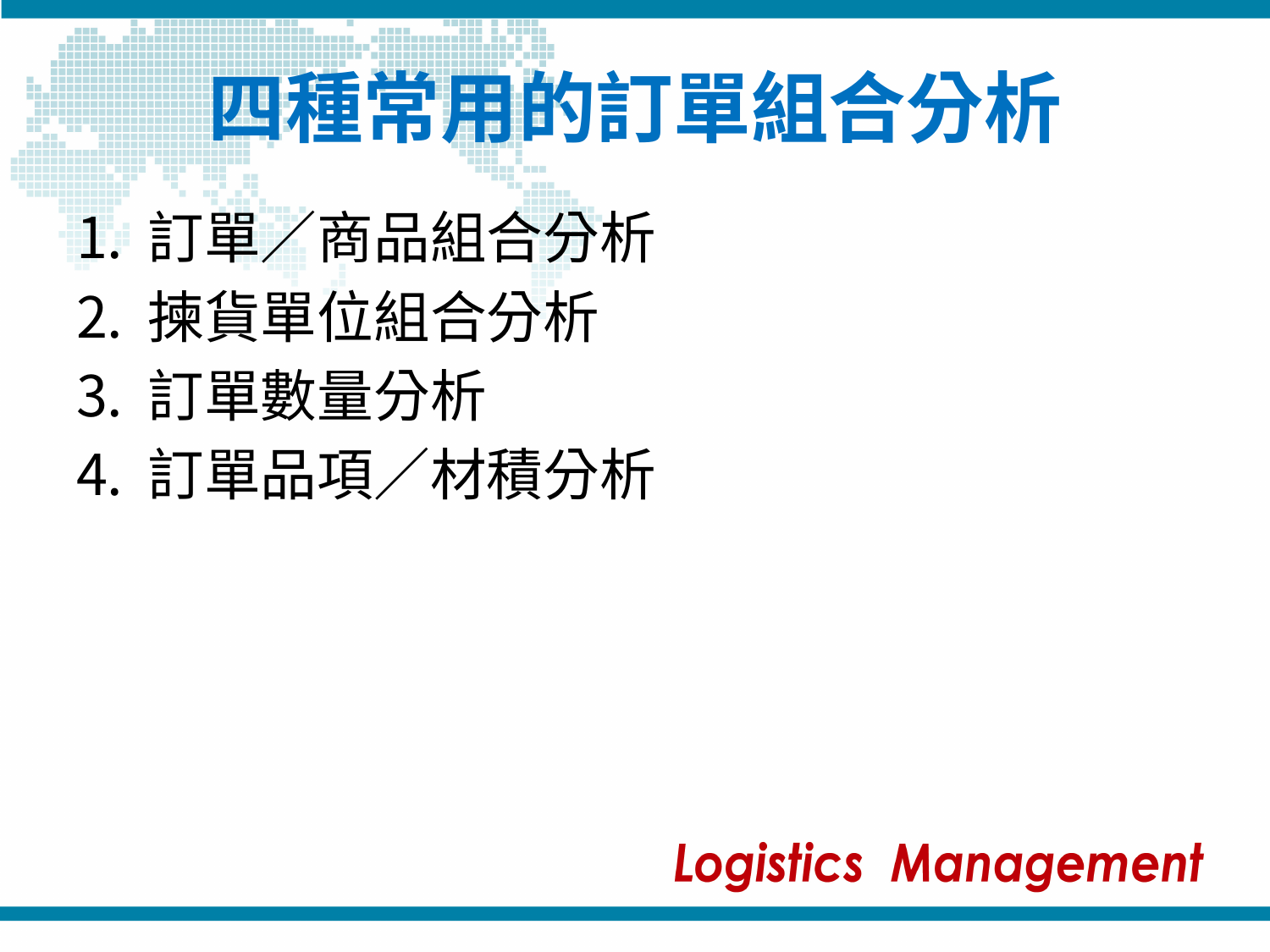

# 四種常用的訂單組合分析
訂單／商品組合分析
揀貨單位組合分析
訂單數量分析
訂單品項／材積分析